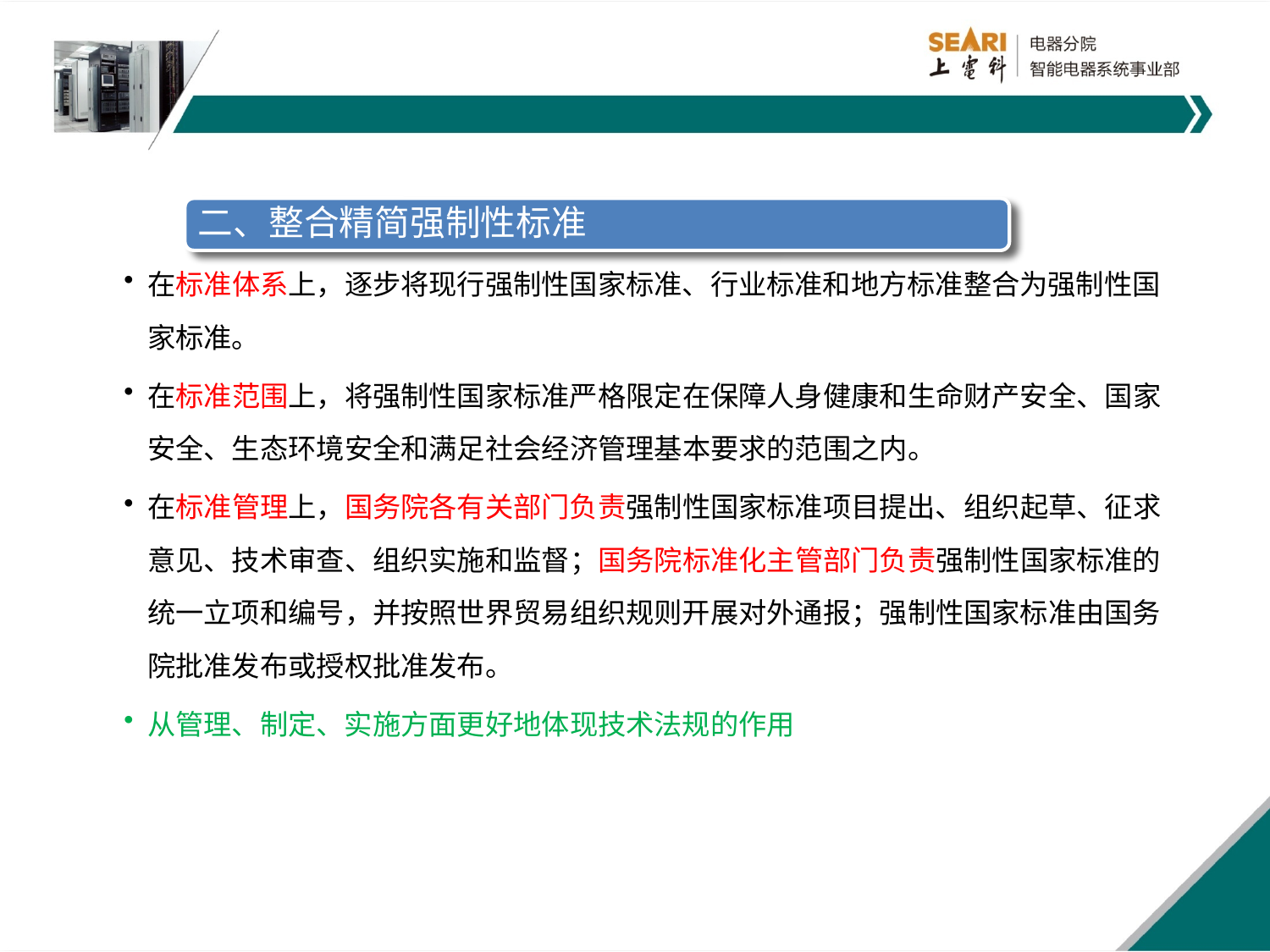

二、整合精简强制性标准
在标准体系上，逐步将现行强制性国家标准、行业标准和地方标准整合为强制性国家标准。
在标准范围上，将强制性国家标准严格限定在保障人身健康和生命财产安全、国家安全、生态环境安全和满足社会经济管理基本要求的范围之内。
在标准管理上，国务院各有关部门负责强制性国家标准项目提出、组织起草、征求意见、技术审查、组织实施和监督；国务院标准化主管部门负责强制性国家标准的统一立项和编号，并按照世界贸易组织规则开展对外通报；强制性国家标准由国务院批准发布或授权批准发布。
从管理、制定、实施方面更好地体现技术法规的作用